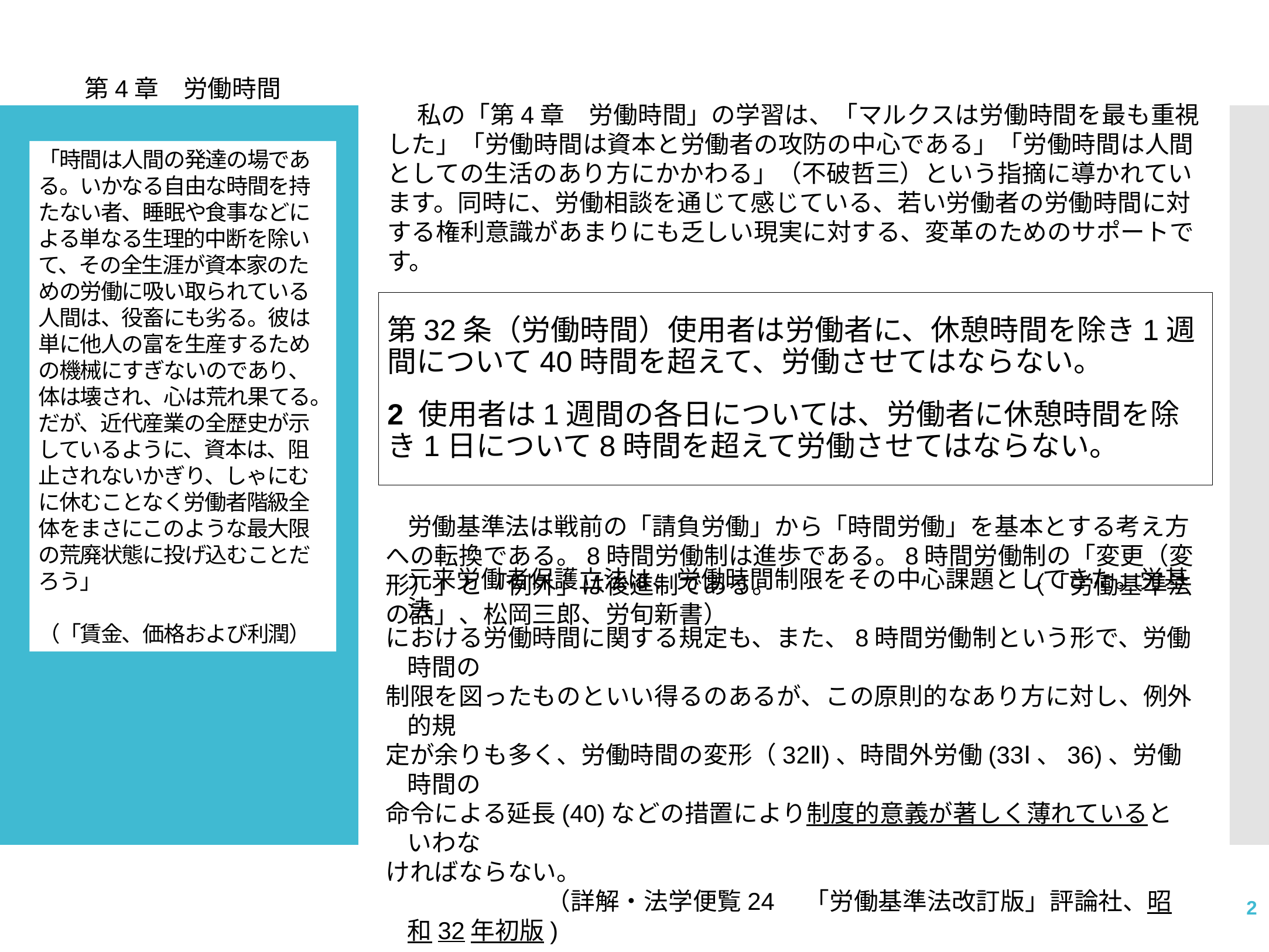

第4章　労働時間

　 私の「第4章　労働時間」の学習は、「マルクスは労働時間を最も重視した」「労働時間は資本と労働者の攻防の中心である」「労働時間は人間としての生活のあり方にかかわる」（不破哲三）という指摘に導かれています。同時に、労働相談を通じて感じている、若い労働者の労働時間に対する権利意識があまりにも乏しい現実に対する、変革のためのサポートです。

# 「時間は人間の発達の場である。いかなる自由な時間を持たない者、睡眠や食事などによる単なる生理的中断を除いて、その全生涯が資本家のための労働に吸い取られている人間は、役畜にも劣る。彼は単に他人の富を生産するための機械にすぎないのであり、体は壊され、心は荒れ果てる。だが、近代産業の全歴史が示しているように、資本は、阻止されないかぎり、しゃにむに休むことなく労働者階級全体をまさにこのような最大限の荒廃状態に投げ込むことだろう」 　 （「賃金、価格および利潤）
第32条（労働時間）使用者は労働者に、休憩時間を除き1週間について40時間を超えて、労働させてはならない。
2 使用者は1週間の各日については、労働者に休憩時間を除き1日について8時間を超えて労働させてはならない。
   労働基準法は戦前の「請負労働」から「時間労働」を基本とする考え方への転換である。8時間労働制は進歩である。8時間労働制の「変更（変形）」と「例外」は後進制である。　　　　　　　　　　（「労働基準法の話」、松岡三郎、労旬新書）
   元来労働者保護立法は、労働時間制限をその中心課題としてきた。労基法
における労働時間に関する規定も、また、8時間労働制という形で、労働時間の
制限を図ったものといい得るのあるが、この原則的なあり方に対し、例外的規
定が余りも多く、労働時間の変形（32Ⅱ)、時間外労働(33Ⅰ、36)、労働時間の
命令による延長(40)などの措置により制度的意義が著しく薄れているといわな
ければならない。
     　　　　　 （詳解・法学便覧24　「労働基準法改訂版」評論社、昭和32年初版)
2